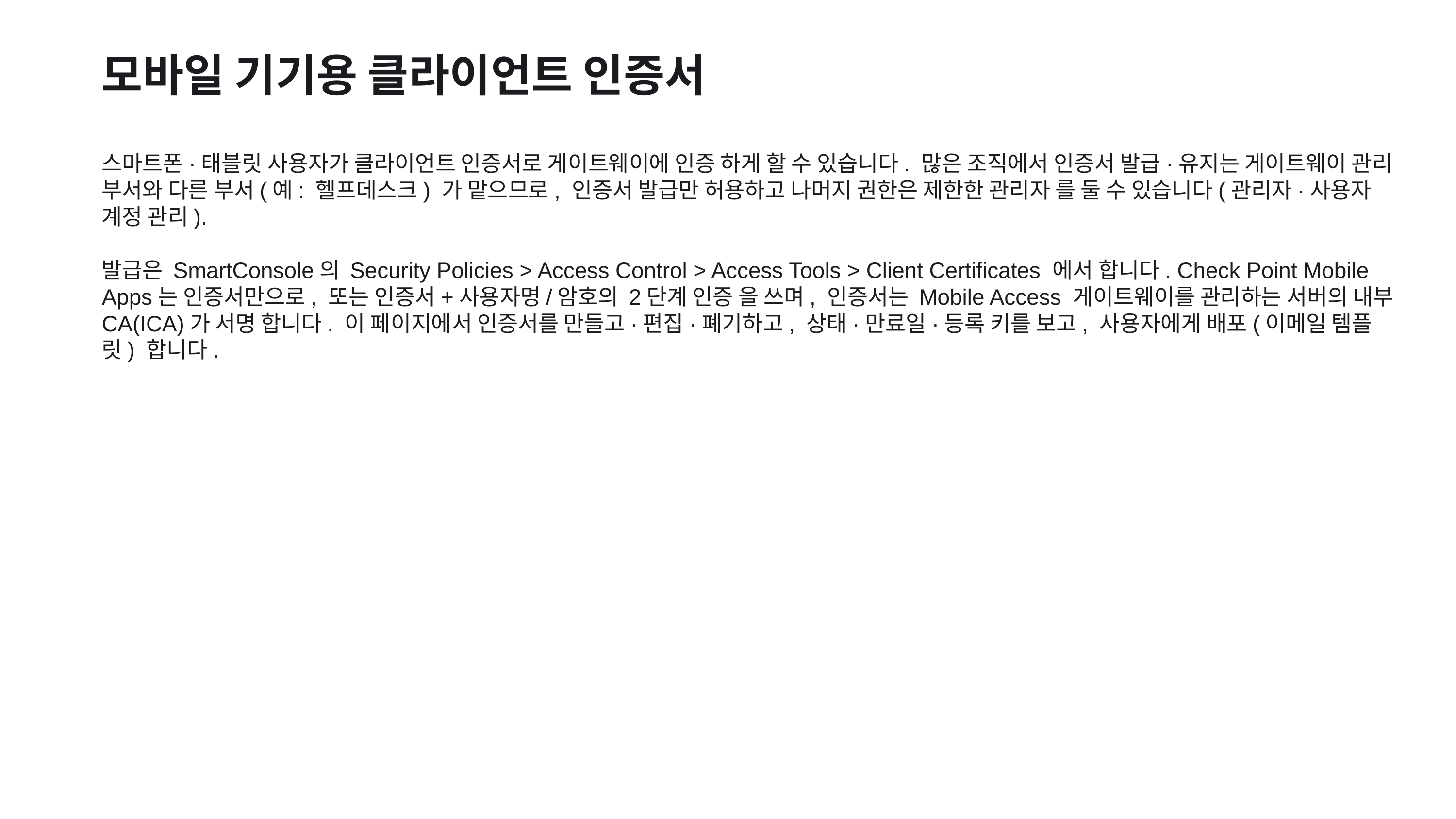

모바일 기기용 클라이언트 인증서
스마트폰·태블릿 사용자가 클라이언트 인증서로 게이트웨이에 인증 하게 할 수 있습니다. 많은 조직에서 인증서 발급·유지는 게이트웨이 관리 부서와 다른 부서(예: 헬프데스크) 가 맡으므로, 인증서 발급만 허용하고 나머지 권한은 제한한 관리자 를 둘 수 있습니다(관리자·사용자 계정 관리).

발급은 SmartConsole의 Security Policies > Access Control > Access Tools > Client Certificates 에서 합니다. Check Point Mobile Apps는 인증서만으로, 또는 인증서+사용자명/암호의 2단계 인증 을 쓰며, 인증서는 Mobile Access 게이트웨이를 관리하는 서버의 내부 CA(ICA)가 서명 합니다. 이 페이지에서 인증서를 만들고·편집·폐기하고, 상태·만료일·등록 키를 보고, 사용자에게 배포(이메일 템플릿) 합니다.